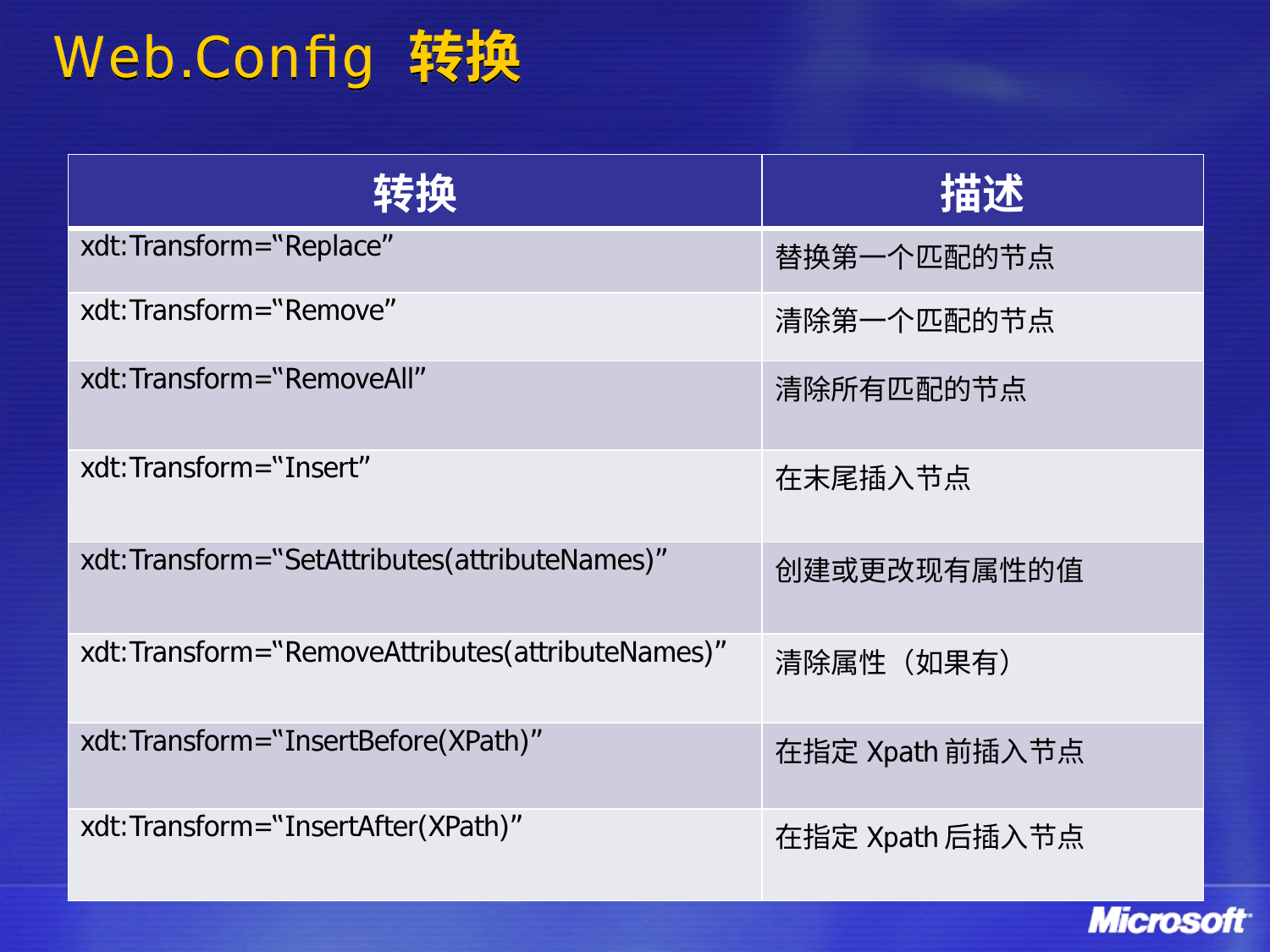

# Web.Config 转换
| 转换 | 描述 |
| --- | --- |
| xdt:Transform=“Replace” | 替换第一个匹配的节点 |
| xdt:Transform=“Remove” | 清除第一个匹配的节点 |
| xdt:Transform=“RemoveAll” | 清除所有匹配的节点 |
| xdt:Transform=“Insert” | 在末尾插入节点 |
| xdt:Transform=“SetAttributes(attributeNames)” | 创建或更改现有属性的值 |
| xdt:Transform=“RemoveAttributes(attributeNames)” | 清除属性（如果有） |
| xdt:Transform=“InsertBefore(XPath)” | 在指定Xpath前插入节点 |
| xdt:Transform=“InsertAfter(XPath)” | 在指定Xpath后插入节点 |